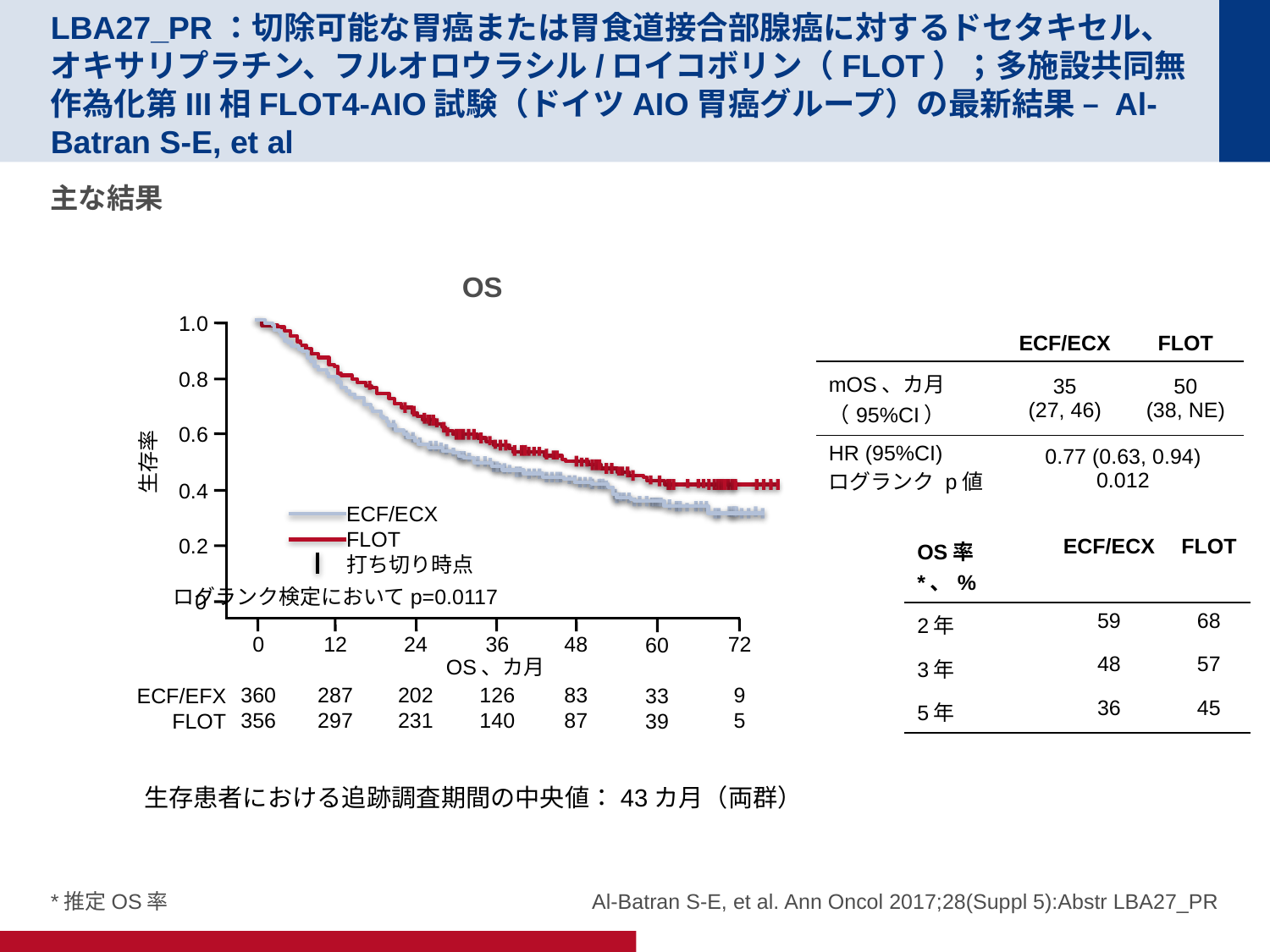

# LBA27_PR：切除可能な胃癌または胃食道接合部腺癌に対するドセタキセル、オキサリプラチン、フルオロウラシル/ロイコボリン（FLOT）；多施設共同無作為化第III相FLOT4-AIO試験（ドイツAIO胃癌グループ）の最新結果 – Al-Batran S-E, et al

主な結果
OS
1.0

0.8
0.6
生存率
0.4
0.2
0
0

360
356
12

287
297
24

202
231

36

126
140
48

83
87
72

9
5
60

33
39
OS、カ月

|  | ECF/ECX | FLOT |
| --- | --- | --- |
| mOS、カ月（95%CI） | 35 (27, 46) | 50 (38, NE) |
| HR (95%CI) ログランク p値 | 0.77 (0.63, 0.94) 0.012 |  |
ECF/ECX
FLOT
打ち切り時点
| OS率\*、% | ECF/ECX | FLOT |
| --- | --- | --- |
| 2年 | 59 | 68 |
| 3年 | 48 | 57 |
| 5年 | 36 | 45 |
ログランク検定においてp=0.0117
ECF/EFX
FLOT
生存患者における追跡調査期間の中央値：43カ月（両群）
*推定OS率
Al-Batran S-E, et al. Ann Oncol 2017;28(Suppl 5):Abstr LBA27_PR